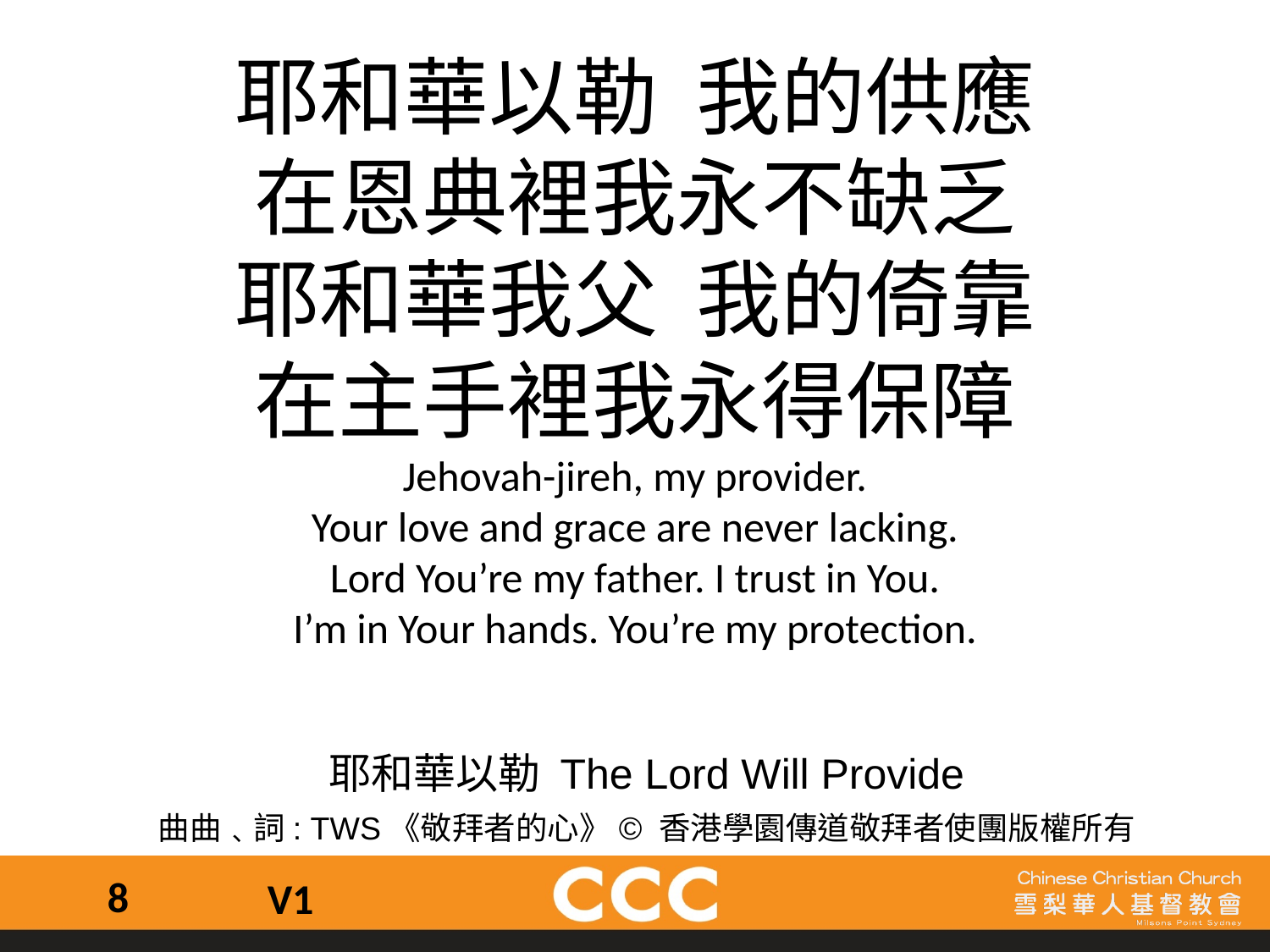

耶和華以勒  我的供應
在恩典裡我永不缺乏
耶和華我父  我的倚靠
在主手裡我永得保障
Jehovah-jireh, my provider.
Your love and grace are never lacking.
Lord You’re my father. I trust in You.
I’m in Your hands. You’re my protection.
 耶和華以勒 The Lord Will Provide
 曲曲﹑詞: TWS《敬拜者的心》© 香港學園傳道敬拜者使團版權所有
8
V1